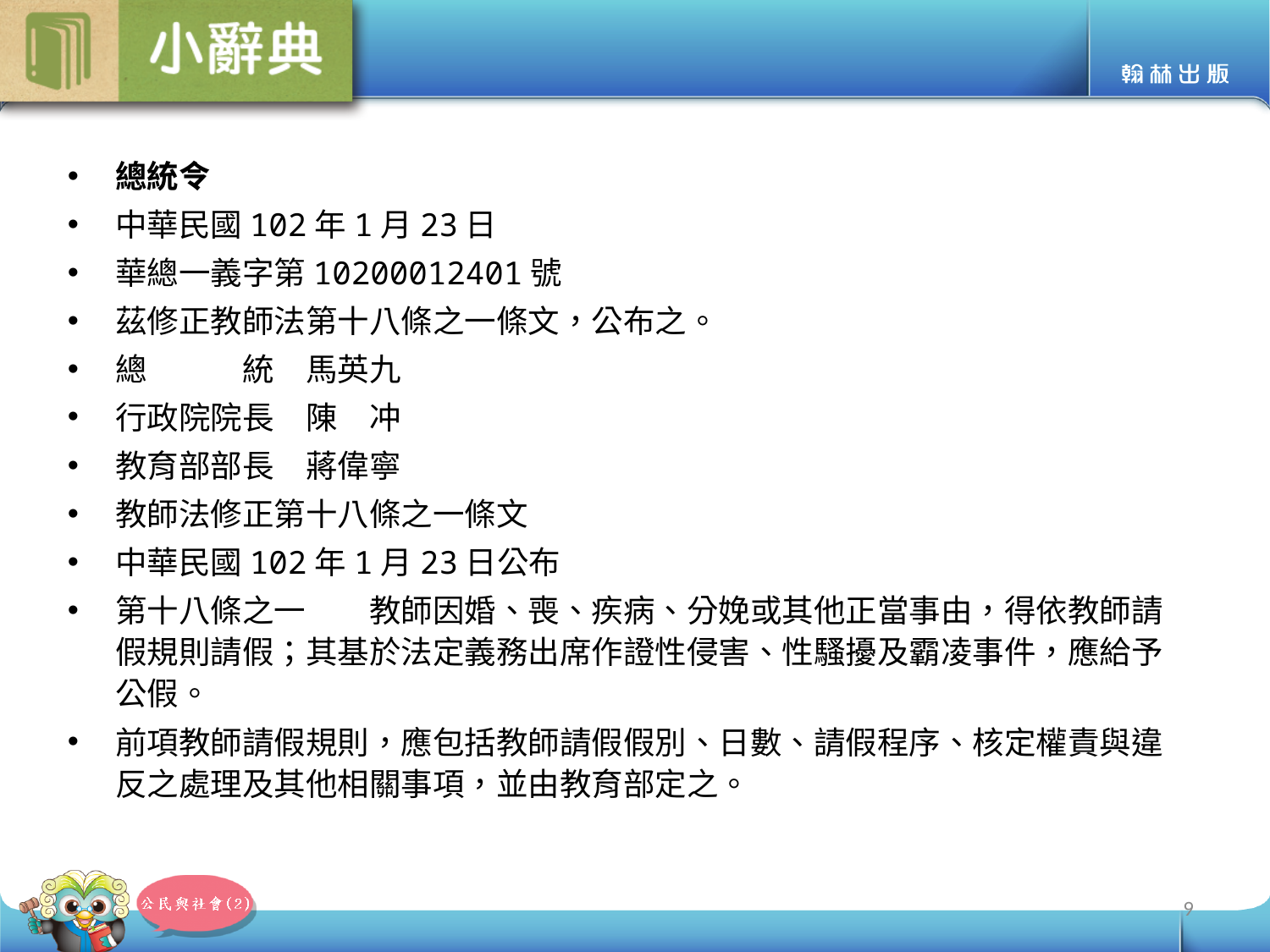

#
總統令
中華民國102年1月23日
華總一義字第10200012401號
茲修正教師法第十八條之一條文，公布之。
總　　　統　馬英九
行政院院長　陳　冲
教育部部長　蔣偉寧
教師法修正第十八條之一條文
中華民國102年1月23日公布
第十八條之一　　教師因婚、喪、疾病、分娩或其他正當事由，得依教師請假規則請假；其基於法定義務出席作證性侵害、性騷擾及霸凌事件，應給予公假。
前項教師請假規則，應包括教師請假假別、日數、請假程序、核定權責與違反之處理及其他相關事項，並由教育部定之。

9